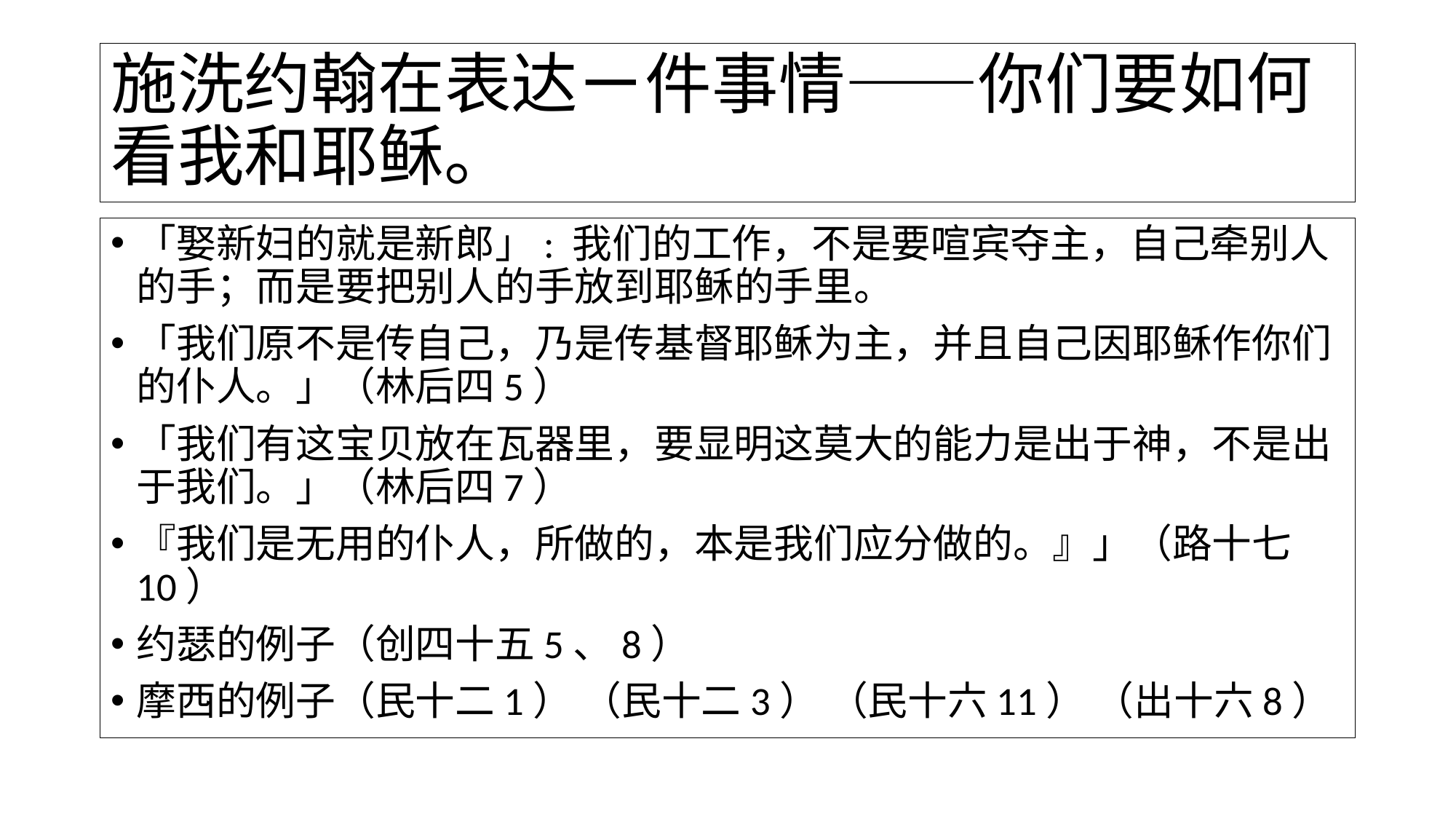

# 施洗约翰在表达ㄧ件事情——你们要如何看我和耶稣。
「娶新妇的就是新郎」: 我们的工作，不是要喧宾夺主，自己牵别人的手；而是要把别人的手放到耶稣的手里。
「我们原不是传自己，乃是传基督耶稣为主，并且自己因耶稣作你们的仆人。」（林后四5）
「我们有这宝贝放在瓦器里，要显明这莫大的能力是出于神，不是出于我们。」（林后四7）
『我们是无用的仆人，所做的，本是我们应分做的。』」（路十七10）
约瑟的例子（创四十五5、8）
摩西的例子（民十二1） （民十二3） （民十六11） （出十六8）